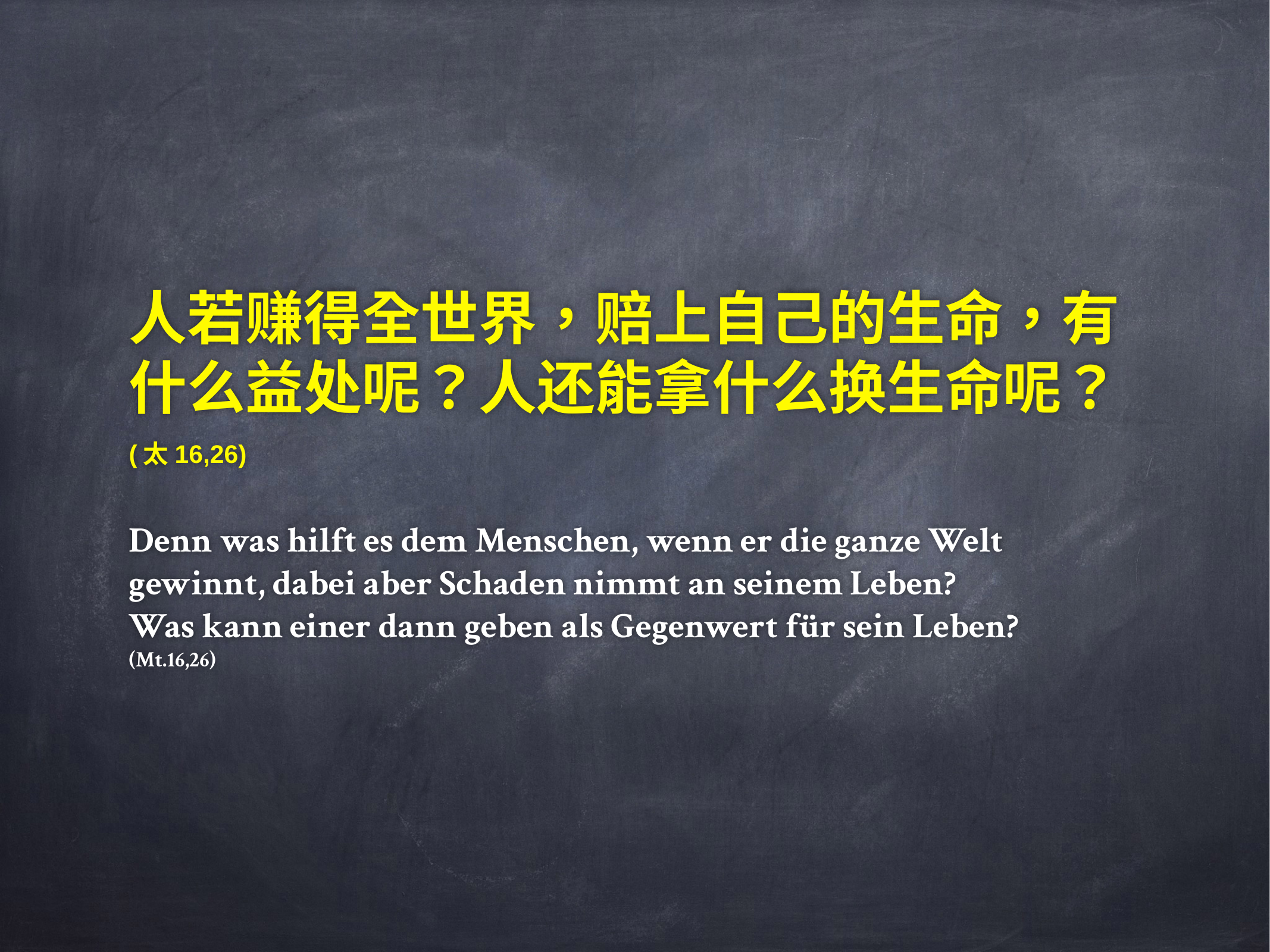

# 人若赚得全世界，赔上自己的生命，有什么益处呢？人还能拿什么换生命呢？(太16,26)

Denn was hilft es dem Menschen, wenn er die ganze Welt gewinnt, dabei aber Schaden nimmt an seinem Leben?
Was kann einer dann geben als Gegenwert für sein Leben?
(Mt.16,26)